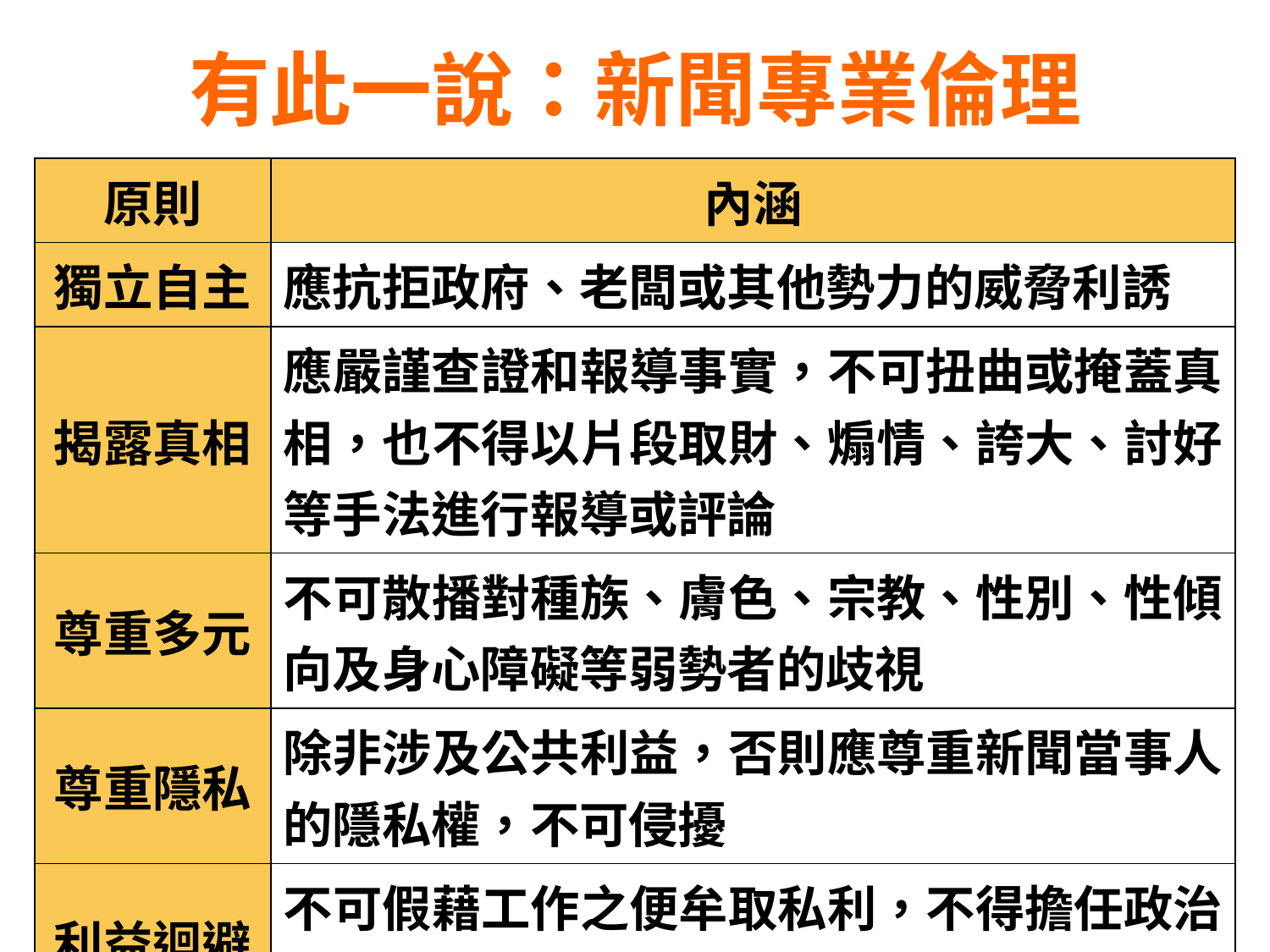

# 有此一說：新聞專業倫理
| 原則 | 內涵 |
| --- | --- |
| 獨立自主 | 應抗拒政府、老闆或其他勢力的威脅利誘 |
| 揭露真相 | 應嚴謹查證和報導事實，不可扭曲或掩蓋真相，也不得以片段取財、煽情、誇大、討好等手法進行報導或評論 |
| 尊重多元 | 不可散播對種族、膚色、宗教、性別、性傾向及身心障礙等弱勢者的歧視 |
| 尊重隱私 | 除非涉及公共利益，否則應尊重新聞當事人的隱私權，不可侵擾 |
| 利益迴避 | 不可假藉工作之便牟取私利，不得擔任政治職務，不得帶職參選或助選 |